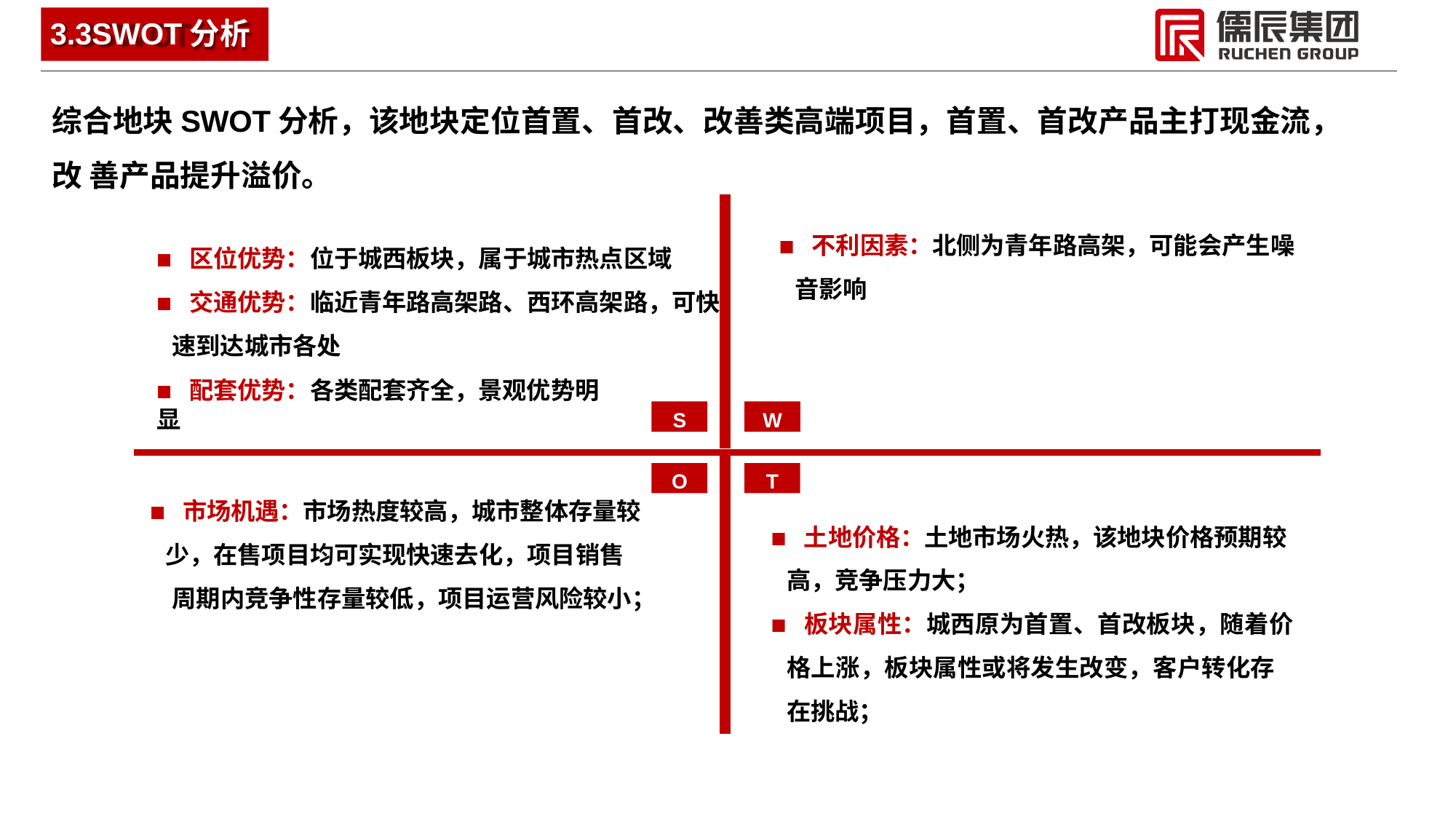

# 3.3SWOT分析

综合地块SWOT分析，该地块定位首置、首改、改善类高端项目，首置、首改产品主打现金流，改 善产品提升溢价。

◼不利因素：北侧为青年路高架，可能会产生噪 音影响
◼区位优势：位于城西板块，属于城市热点区域
◼交通优势：临近青年路高架路、西环高架路，可快 速到达城市各处
◼配套优势：各类配套齐全，景观优势明显
S
W

O
T
◼市场机遇：市场热度较高，城市整体存量较 少，在售项目均可实现快速去化，项目销售
◼土地价格：土地市场火热，该地块价格预期较 高，竞争压力大；
◼板块属性：城西原为首置、首改板块，随着价 格上涨，板块属性或将发生改变，客户转化存 在挑战；
周期内竞争性存量较低，项目运营风险较小；